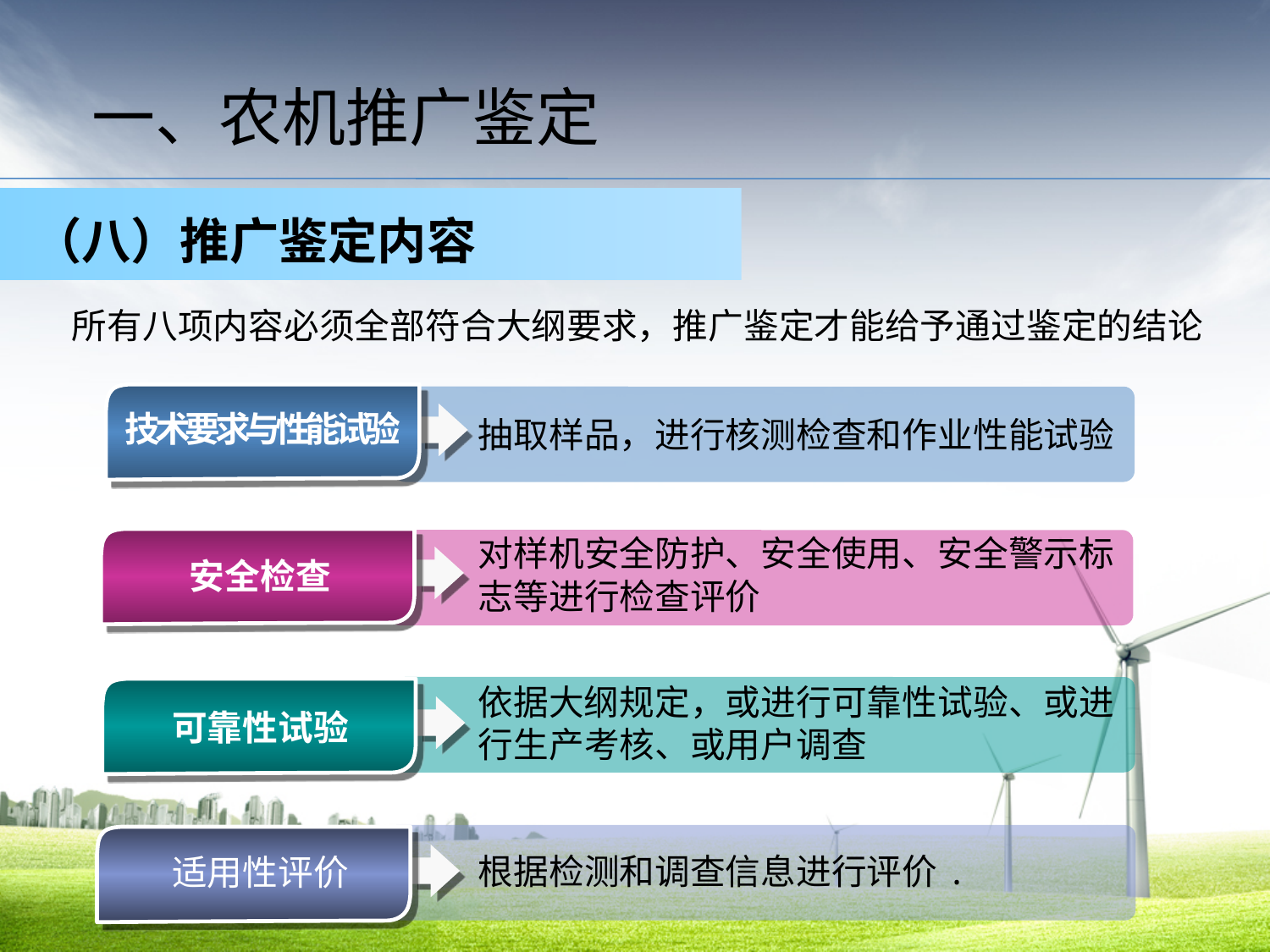

一、农机推广鉴定

（八）推广鉴定内容
所有八项内容必须全部符合大纲要求，推广鉴定才能给予通过鉴定的结论

技术要求与性能试验
抽取样品，进行核测检查和作业性能试验
对样机安全防护、安全使用、安全警示标志等进行检查评价

安全检查
依据大纲规定，或进行可靠性试验、或进行生产考核、或用户调查

可靠性试验

根据检测和调查信息进行评价.
适用性评价